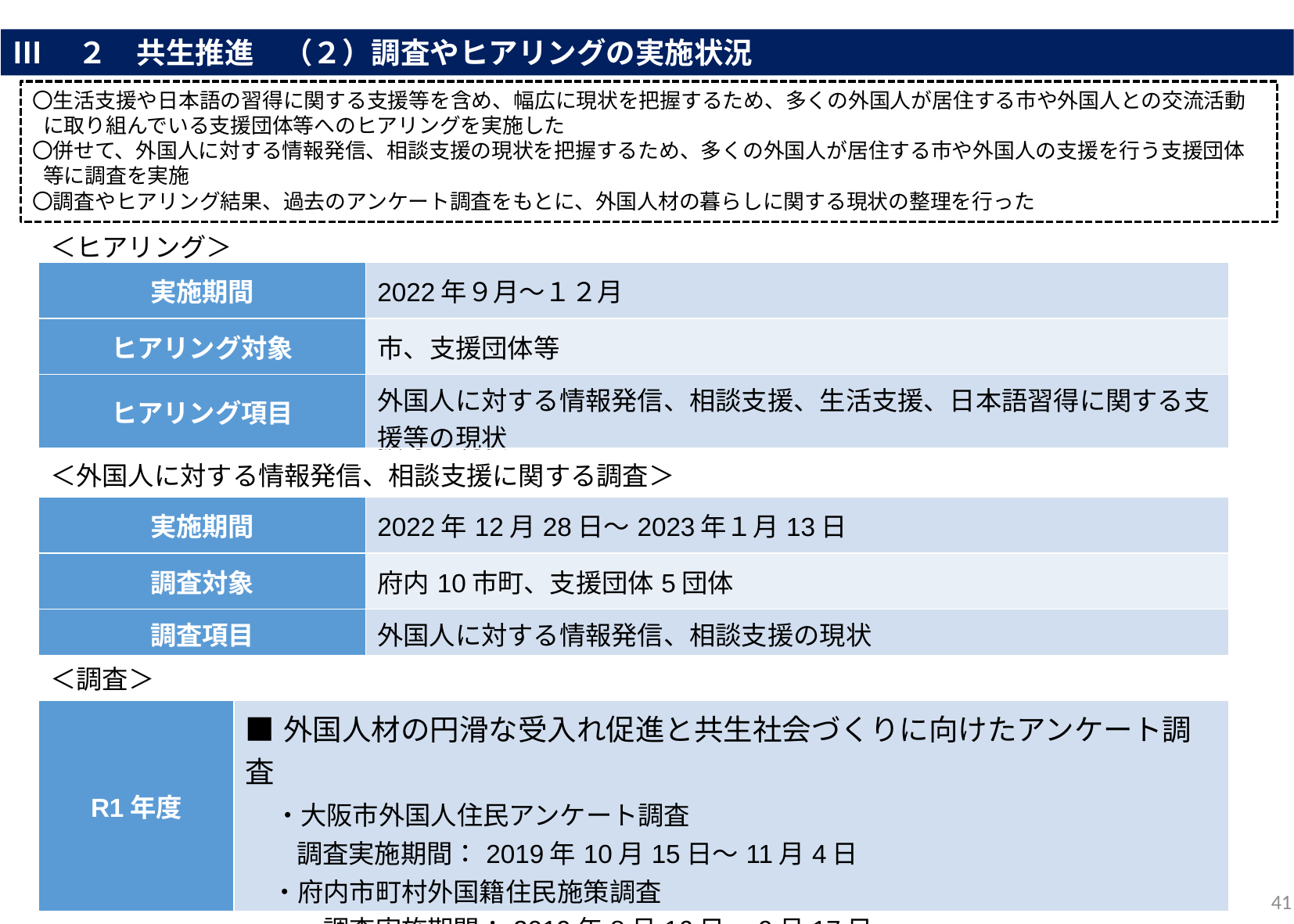

Ⅲ　２　共生推進　（２）調査やヒアリングの実施状況
〇生活支援や日本語の習得に関する支援等を含め、幅広に現状を把握するため、多くの外国人が居住する市や外国人との交流活動に取り組んでいる支援団体等へのヒアリングを実施した
〇併せて、外国人に対する情報発信、相談支援の現状を把握するため、多くの外国人が居住する市や外国人の支援を行う支援団体等に調査を実施
〇調査やヒアリング結果、過去のアンケート調査をもとに、外国人材の暮らしに関する現状の整理を行った
＜ヒアリング＞
| 実施期間 | 2022年９月～１２月 |
| --- | --- |
| ヒアリング対象 | 市、支援団体等 |
| ヒアリング項目 | 外国人に対する情報発信、相談支援、生活支援、日本語習得に関する支援等の現状 |
＜外国人に対する情報発信、相談支援に関する調査＞
| 実施期間 | 2022年12月28日～2023年１月13日 |
| --- | --- |
| 調査対象 | 府内10市町、支援団体5団体 |
| 調査項目 | 外国人に対する情報発信、相談支援の現状 |
＜調査＞
| R1年度 | ■外国人材の円滑な受入れ促進と共生社会づくりに向けたアンケート調査 　・大阪市外国人住民アンケート調査 　調査実施期間：2019年10月15日～11月4日 　・府内市町村外国籍住民施策調査 　　　調査実施期間：2019年8月16日～9月17日 |
| --- | --- |
41